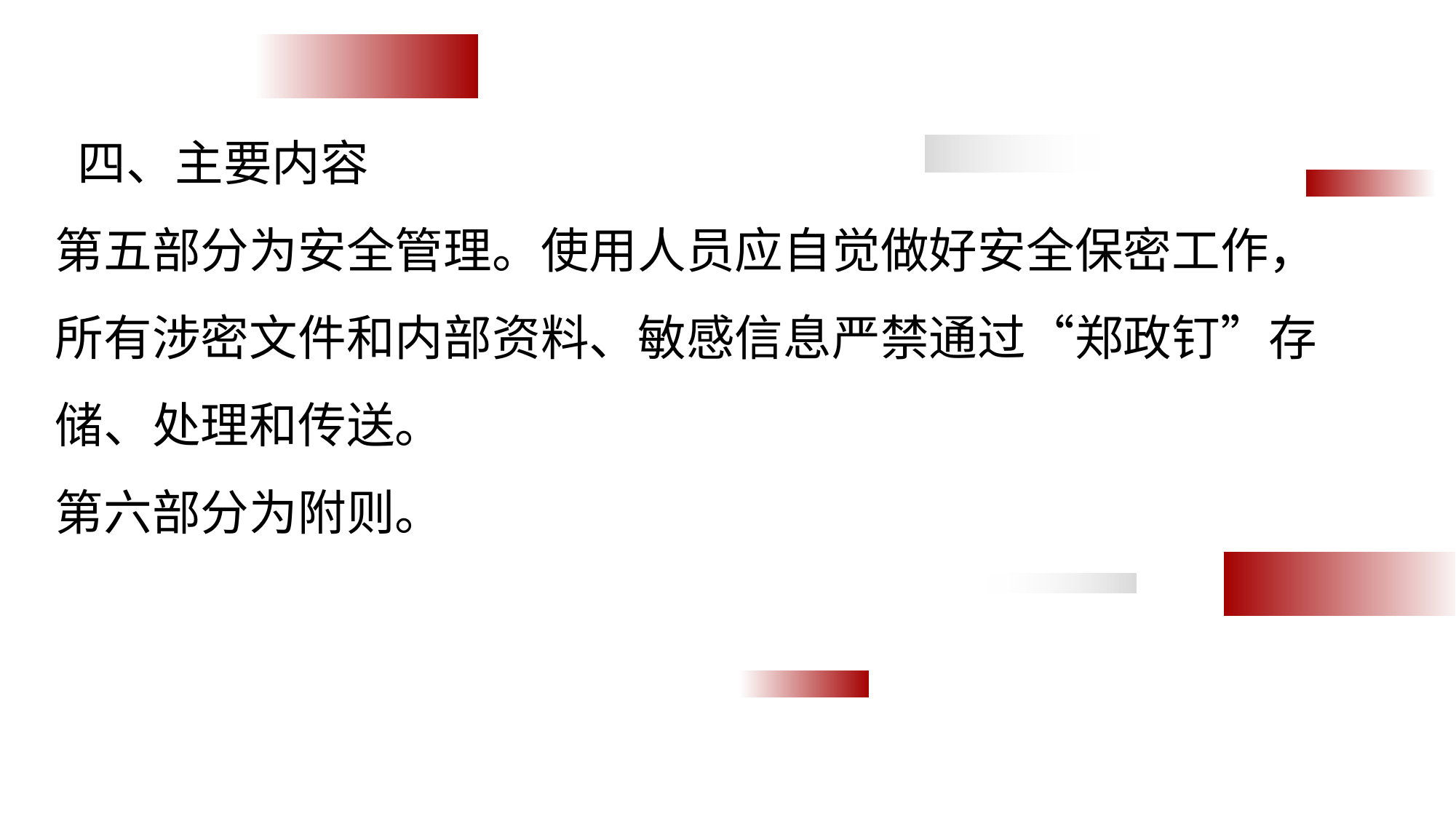

四、主要内容
第五部分为安全管理。使用人员应自觉做好安全保密工作，所有涉密文件和内部资料、敏感信息严禁通过“郑政钉”存储、处理和传送。
第六部分为附则。